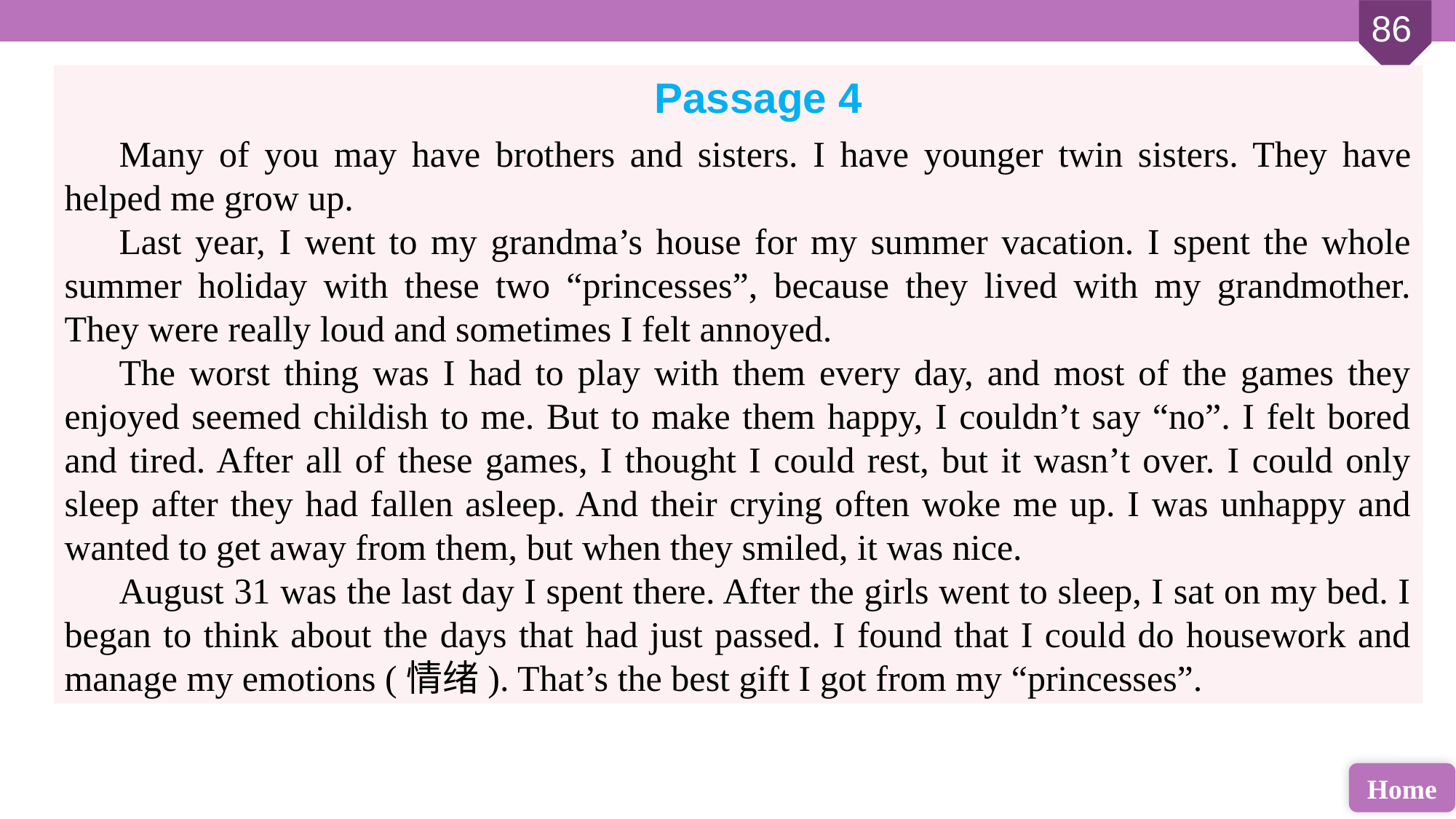

Passage 4
Many of you may have brothers and sisters. I have younger twin sisters. They have helped me grow up.
Last year, I went to my grandma’s house for my summer vacation. I spent the whole summer holiday with these two “princesses”, because they lived with my grandmother. They were really loud and sometimes I felt annoyed.
The worst thing was I had to play with them every day, and most of the games they enjoyed seemed childish to me. But to make them happy, I couldn’t say “no”. I felt bored and tired. After all of these games, I thought I could rest, but it wasn’t over. I could only sleep after they had fallen asleep. And their crying often woke me up. I was unhappy and wanted to get away from them, but when they smiled, it was nice.
August 31 was the last day I spent there. After the girls went to sleep, I sat on my bed. I began to think about the days that had just passed. I found that I could do housework and manage my emotions (情绪). That’s the best gift I got from my “princesses”.